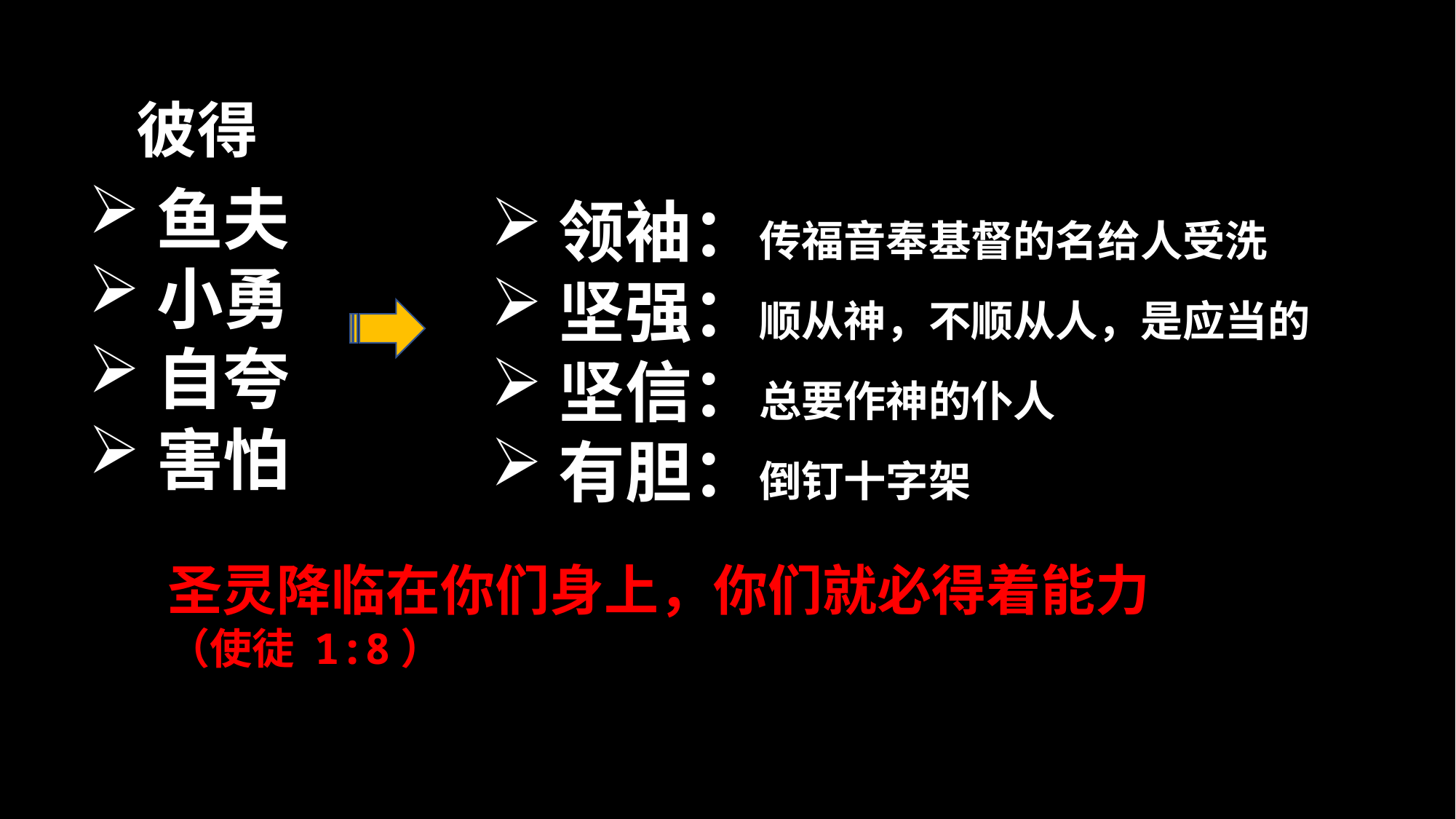

彼得

领袖：传福音奉基督的名给人受洗
坚强：顺从神，不顺从人，是应当的
坚信：总要作神的仆人
有胆：倒钉十字架
鱼夫
小勇
自夸
害怕

圣灵降临在你们身上，你们就必得着能力 （使徒 1:8）